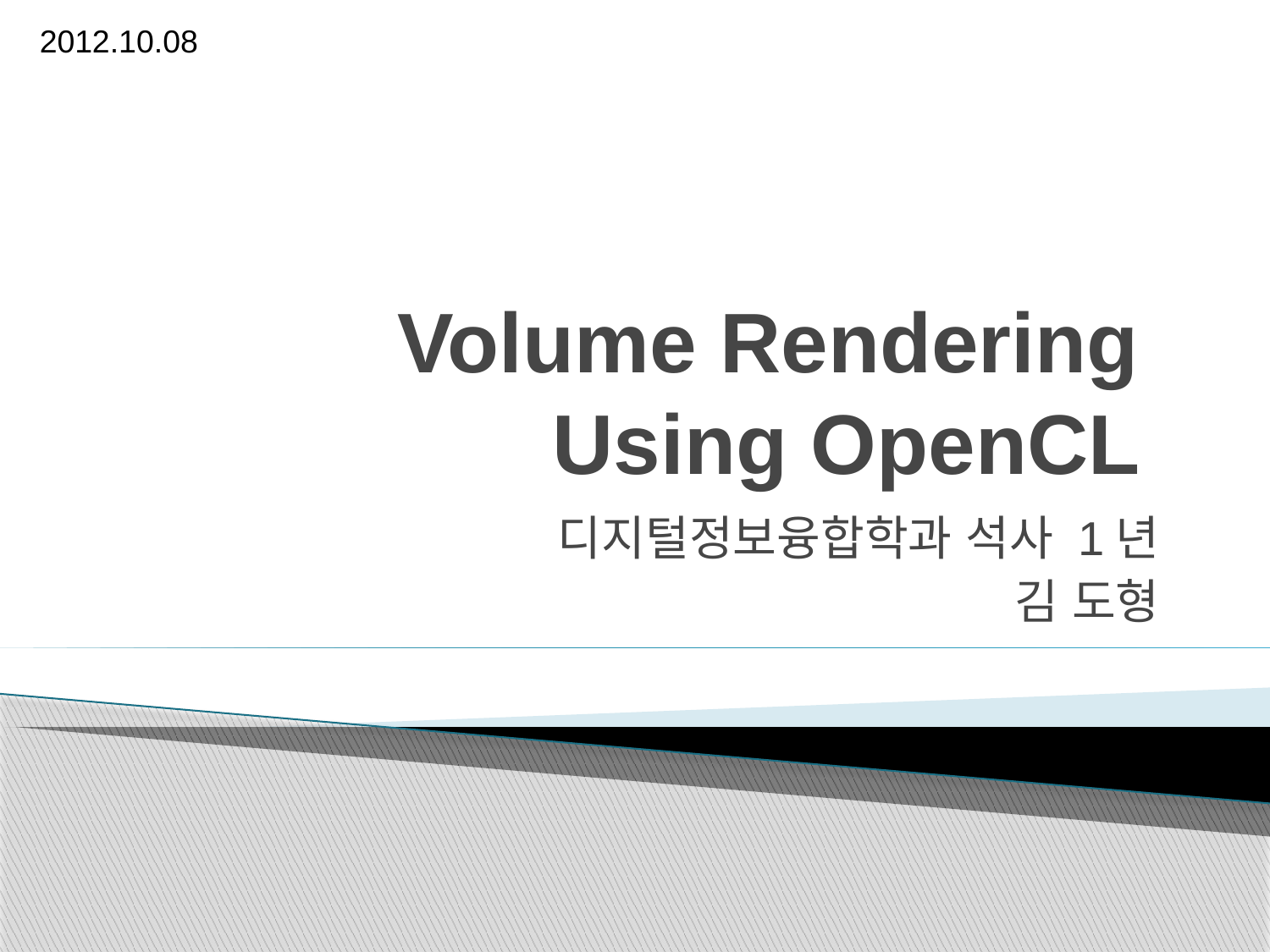

2012.10.08
# Volume Rendering Using OpenCL
디지털정보융합학과 석사 1년
김 도형